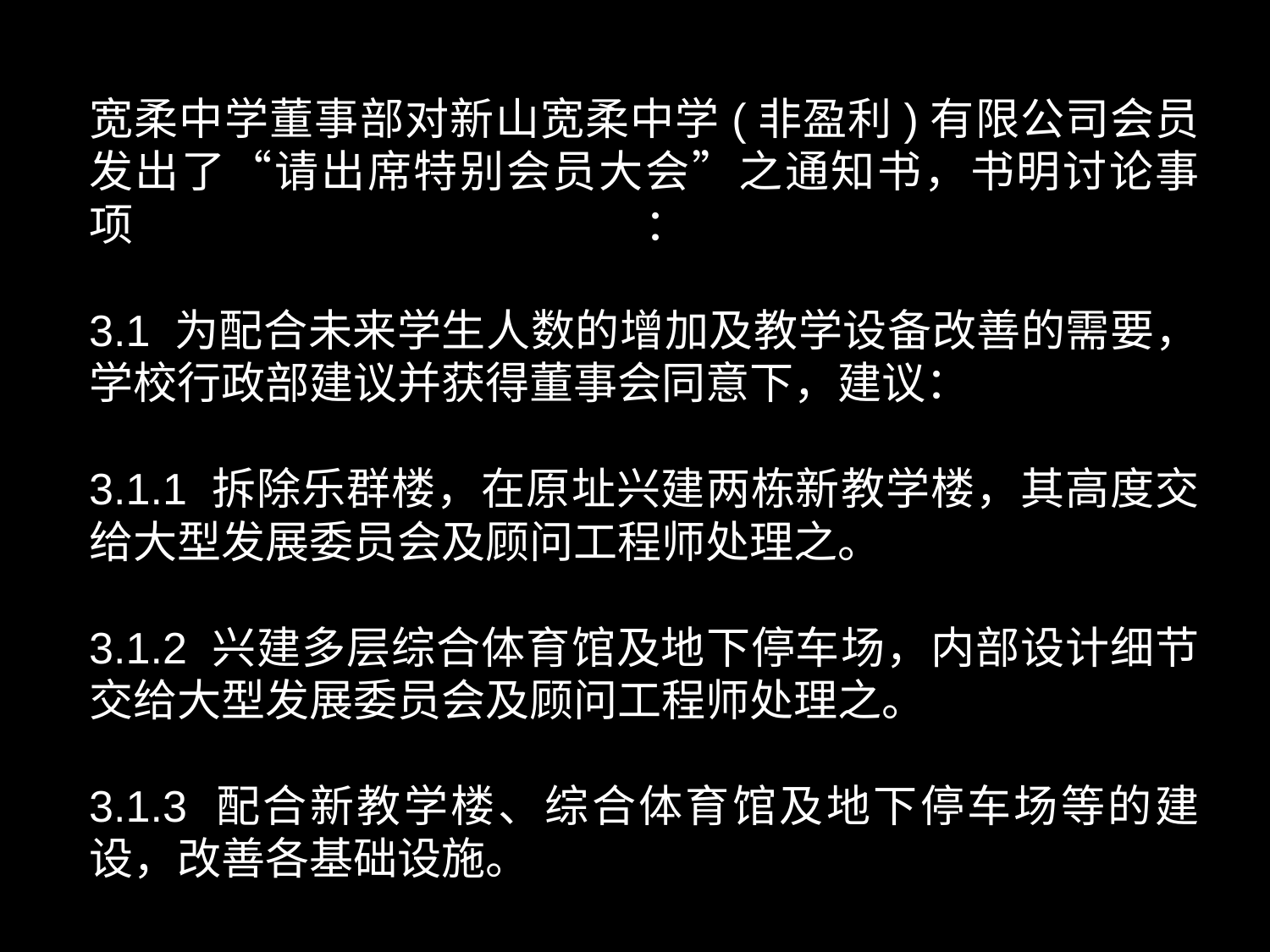

宽柔中学董事部对新山宽柔中学(非盈利)有限公司会员发出了“请出席特别会员大会”之通知书，书明讨论事项：
3.1 为配合未来学生人数的增加及教学设备改善的需要，学校行政部建议并获得董事会同意下，建议：

3.1.1 拆除乐群楼，在原址兴建两栋新教学楼，其高度交给大型发展委员会及顾问工程师处理之。

3.1.2 兴建多层综合体育馆及地下停车场，内部设计细节交给大型发展委员会及顾问工程师处理之。

3.1.3 配合新教学楼、综合体育馆及地下停车场等的建设，改善各基础设施。